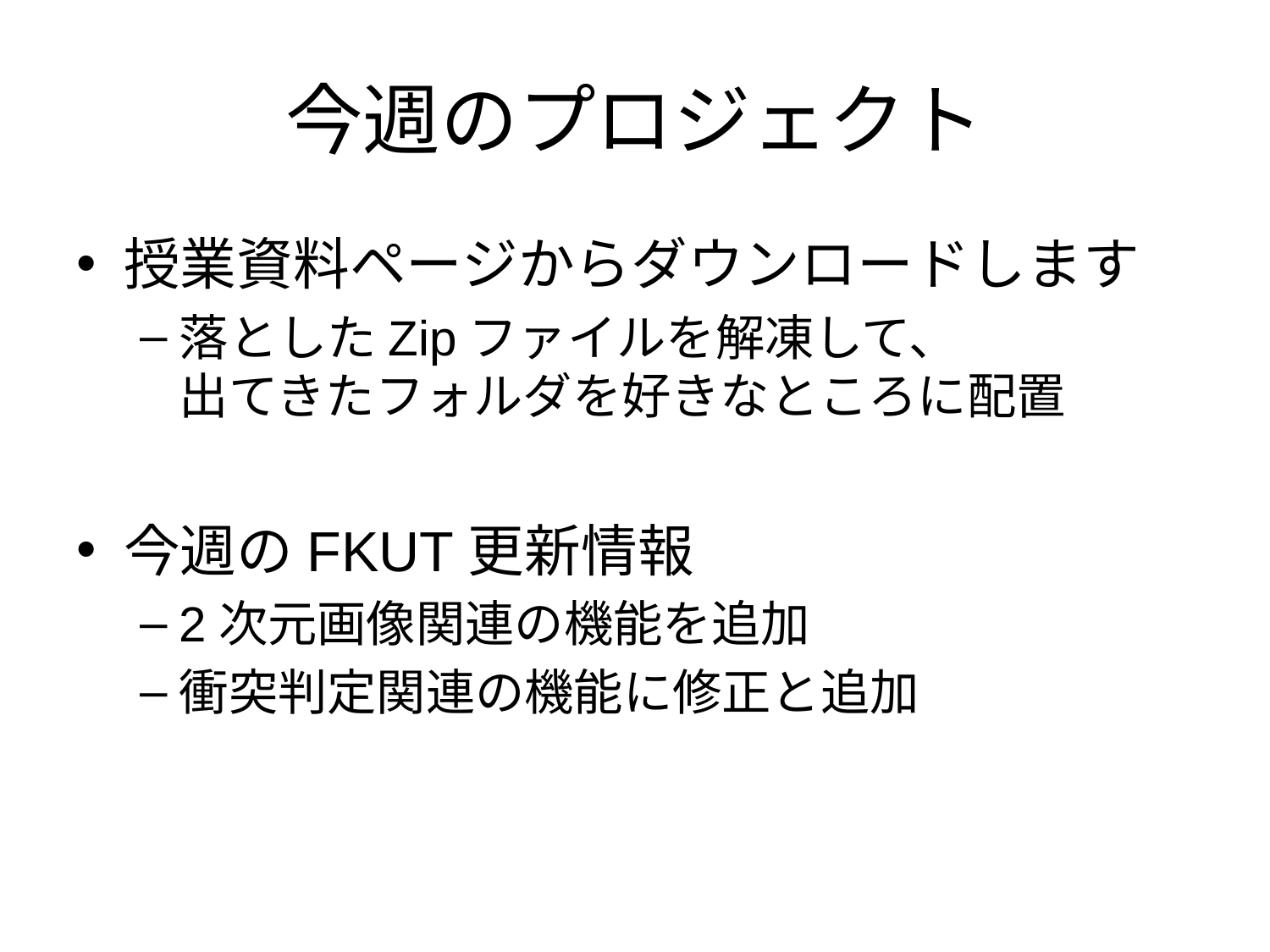

# 今週のプロジェクト
授業資料ページからダウンロードします
落としたZipファイルを解凍して、
出てきたフォルダを好きなところに配置

今週のFKUT更新情報
2次元画像関連の機能を追加
衝突判定関連の機能に修正と追加